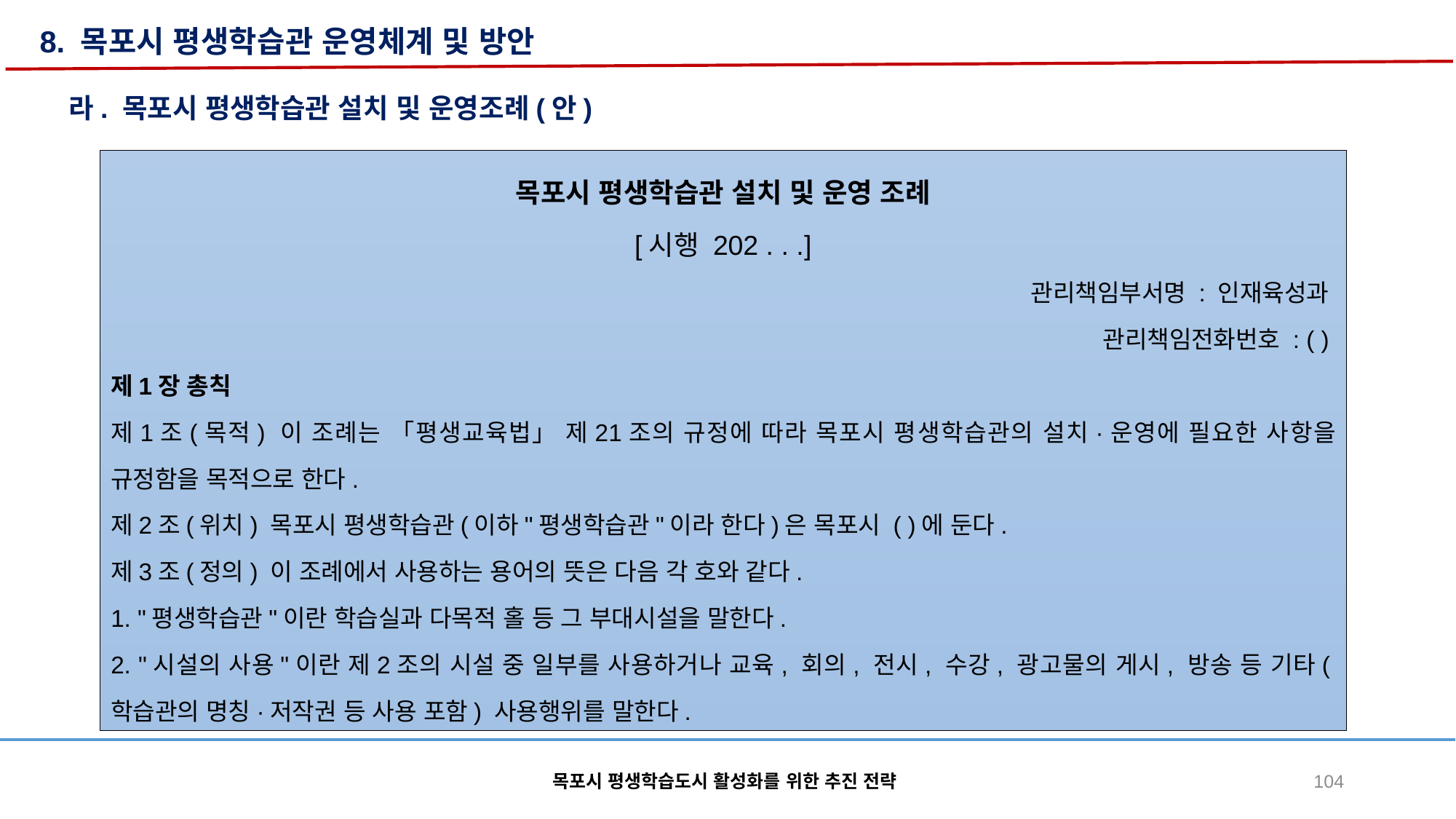

8. 목포시 평생학습관 운영체계 및 방안
라. 목포시 평생학습관 설치 및 운영조례(안)
목포시 평생학습관 설치 및 운영 조례
[시행 202 . . .]
관리책임부서명 : 인재육성과
관리책임전화번호 : ( )
제1장 총칙
제1조(목적) 이 조례는 「평생교육법」 제21조의 규정에 따라 목포시 평생학습관의 설치·운영에 필요한 사항을 규정함을 목적으로 한다.
제2조(위치) 목포시 평생학습관(이하"평생학습관"이라 한다)은 목포시 ( )에 둔다.
제3조(정의) 이 조례에서 사용하는 용어의 뜻은 다음 각 호와 같다.
1. "평생학습관"이란 학습실과 다목적 홀 등 그 부대시설을 말한다.
2. "시설의 사용"이란 제2조의 시설 중 일부를 사용하거나 교육, 회의, 전시, 수강, 광고물의 게시, 방송 등 기타(학습관의 명칭·저작권 등 사용 포함) 사용행위를 말한다.
목포시 평생학습도시 활성화를 위한 추진 전략
104